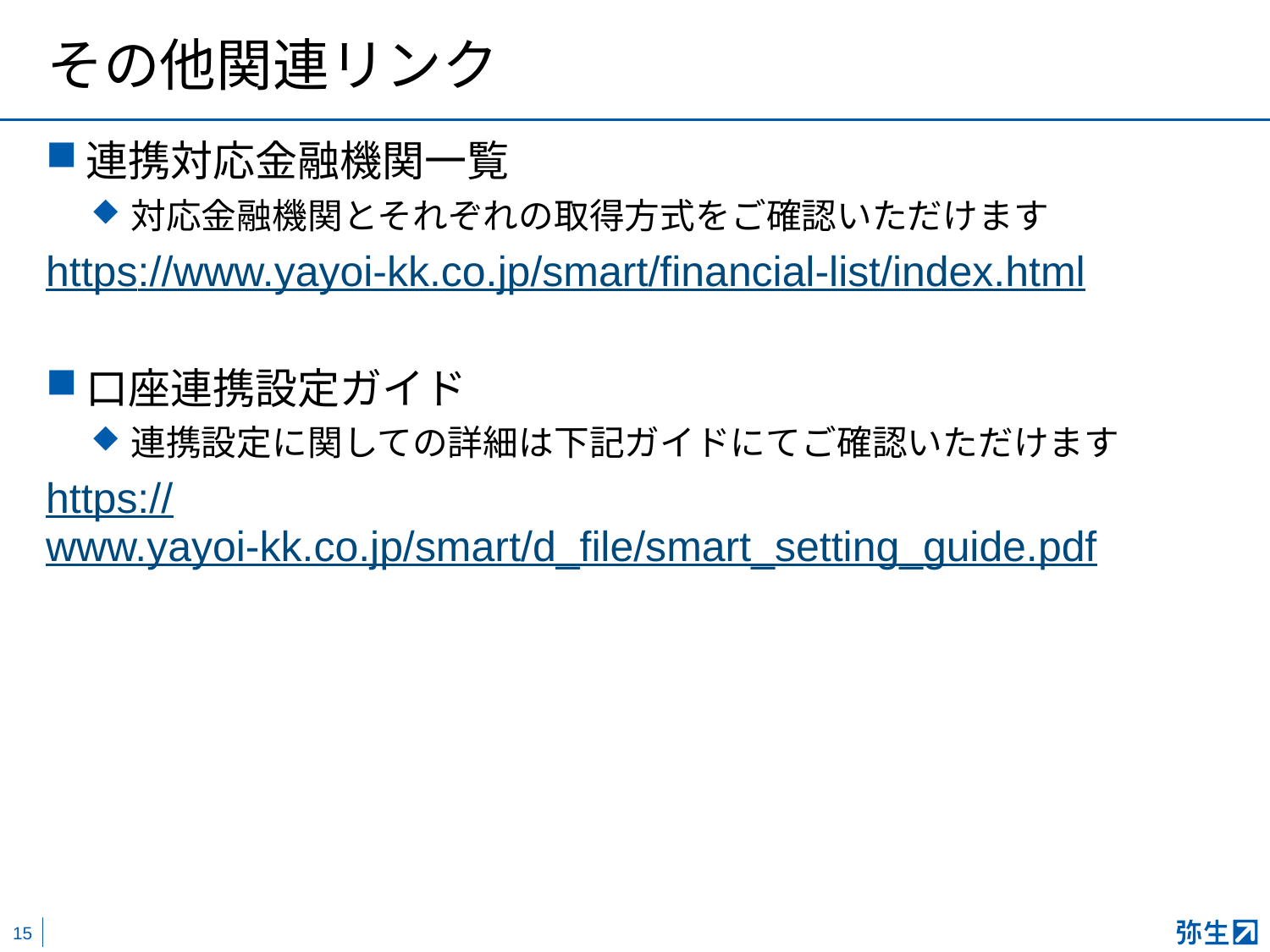

# その他関連リンク
連携対応金融機関一覧
対応金融機関とそれぞれの取得方式をご確認いただけます
https://www.yayoi-kk.co.jp/smart/financial-list/index.html

口座連携設定ガイド
連携設定に関しての詳細は下記ガイドにてご確認いただけます
https://www.yayoi-kk.co.jp/smart/d_file/smart_setting_guide.pdf
15